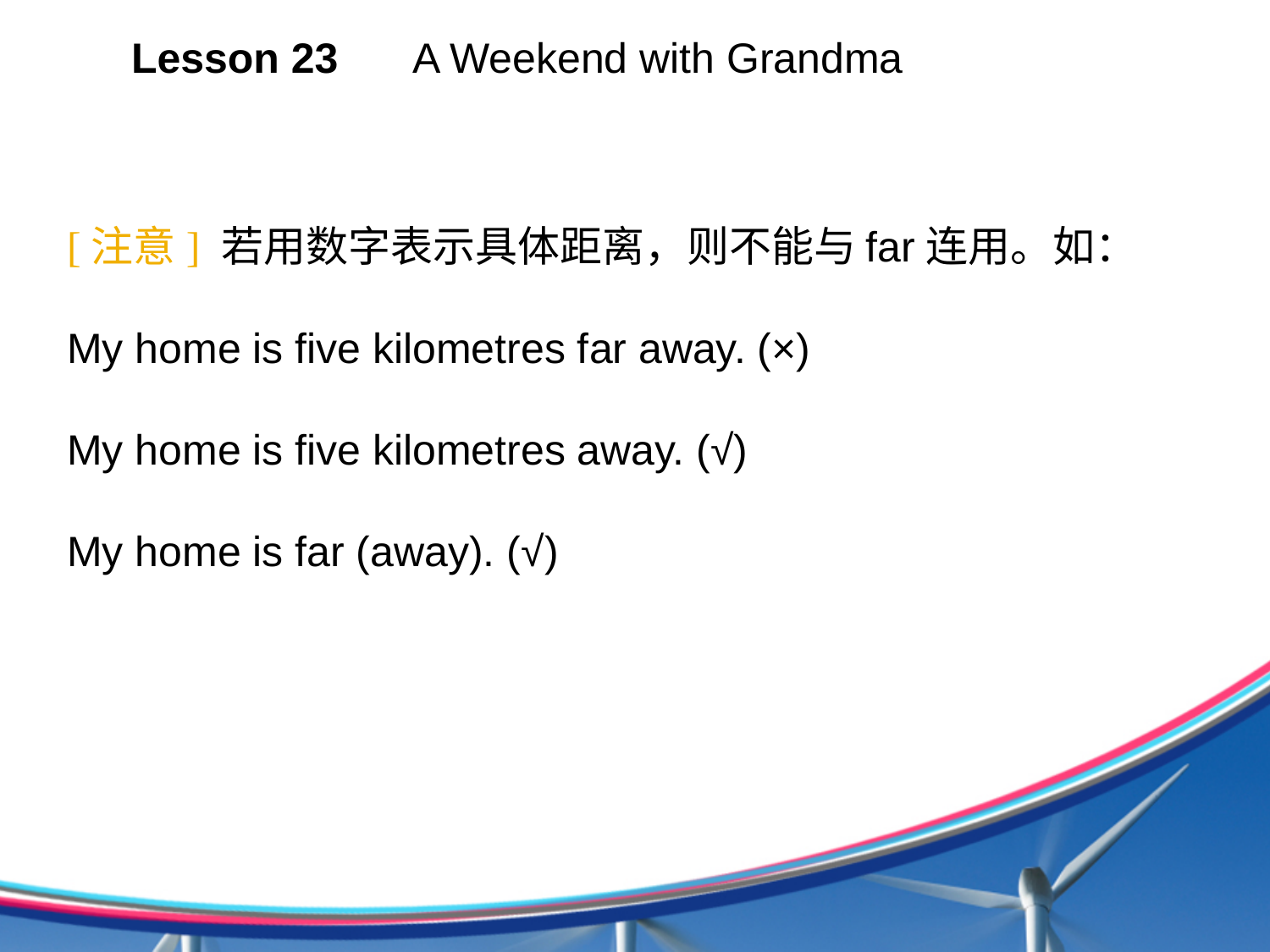

Lesson 23 　A Weekend with Grandma
[注意] 若用数字表示具体距离，则不能与far连用。如：
My home is five kilometres far away. (×)
My home is five kilometres away. (√)
My home is far (away). (√)